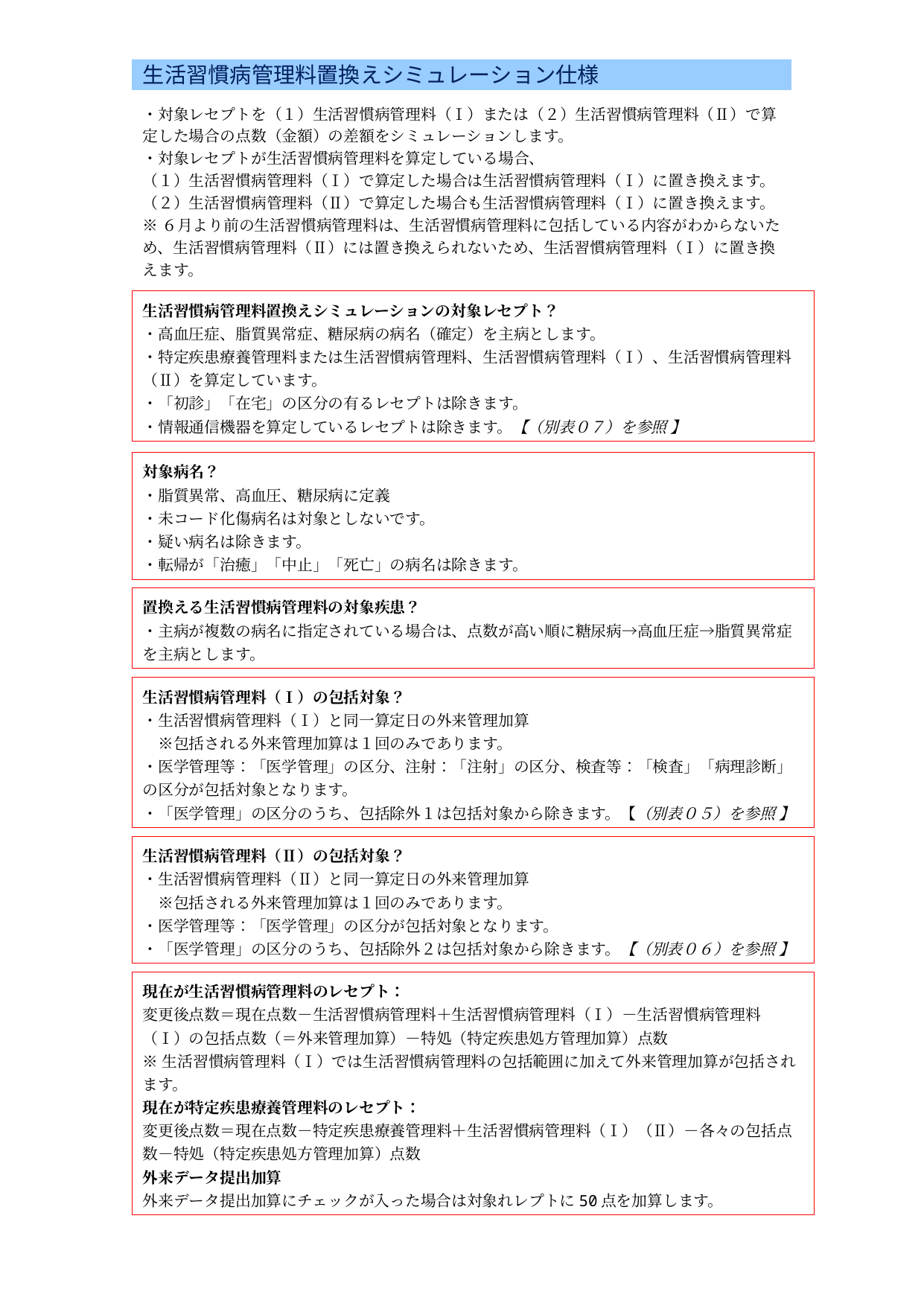

生活習慣病管理料置換えシミュレーション仕様
・対象レセプトを（１）生活習慣病管理料（Ⅰ）または（２）生活習慣病管理料（Ⅱ）で算定した場合の点数（金額）の差額をシミュレーションします。
・対象レセプトが生活習慣病管理料を算定している場合、
（１）生活習慣病管理料（Ⅰ）で算定した場合は生活習慣病管理料（Ⅰ）に置き換えます。
（２）生活習慣病管理料（Ⅱ）で算定した場合も生活習慣病管理料（Ⅰ）に置き換えます。
※６月より前の生活習慣病管理料は、生活習慣病管理料に包括している内容がわからないため、生活習慣病管理料（Ⅱ）には置き換えられないため、生活習慣病管理料（Ⅰ）に置き換えます。
生活習慣病管理料置換えシミュレーションの対象レセプト？
・高血圧症、脂質異常症、糖尿病の病名（確定）を主病とします。
・特定疾患療養管理料または生活習慣病管理料、生活習慣病管理料（Ⅰ）、生活習慣病管理料（Ⅱ）を算定しています。
・「初診」「在宅」の区分の有るレセプトは除きます。
・情報通信機器を算定しているレセプトは除きます。【（別表０７）を参照 】
対象病名？
・脂質異常、高血圧、糖尿病に定義
・未コード化傷病名は対象としないです。
・疑い病名は除きます。
・転帰が「治癒」「中止」「死亡」の病名は除きます。
置換える生活習慣病管理料の対象疾患？
・主病が複数の病名に指定されている場合は、点数が高い順に糖尿病→高血圧症→脂質異常症を主病とします。
生活習慣病管理料（Ⅰ）の包括対象？
・生活習慣病管理料（Ⅰ）と同一算定日の外来管理加算
　※包括される外来管理加算は１回のみであります。
・医学管理等：「医学管理」の区分、注射：「注射」の区分、検査等：「検査」「病理診断」の区分が包括対象となります。
・「医学管理」の区分のうち、包括除外１は包括対象から除きます。【（別表０５）を参照 】
生活習慣病管理料（Ⅱ）の包括対象？
・生活習慣病管理料（Ⅱ）と同一算定日の外来管理加算
　※包括される外来管理加算は１回のみであります。
・医学管理等：「医学管理」の区分が包括対象となります。
・「医学管理」の区分のうち、包括除外２は包括対象から除きます。【（別表０６）を参照 】
現在が生活習慣病管理料のレセプト：
変更後点数＝現在点数－生活習慣病管理料＋生活習慣病管理料（Ⅰ）－生活習慣病管理料（Ⅰ）の包括点数（＝外来管理加算）－特処（特定疾患処方管理加算）点数
※生活習慣病管理料（Ⅰ）では生活習慣病管理料の包括範囲に加えて外来管理加算が包括されます。
現在が特定疾患療養管理料のレセプト：
変更後点数＝現在点数－特定疾患療養管理料＋生活習慣病管理料（Ⅰ）（Ⅱ）－各々の包括点数－特処（特定疾患処方管理加算）点数
外来データ提出加算
外来データ提出加算にチェックが入った場合は対象れレプトに50点を加算します。